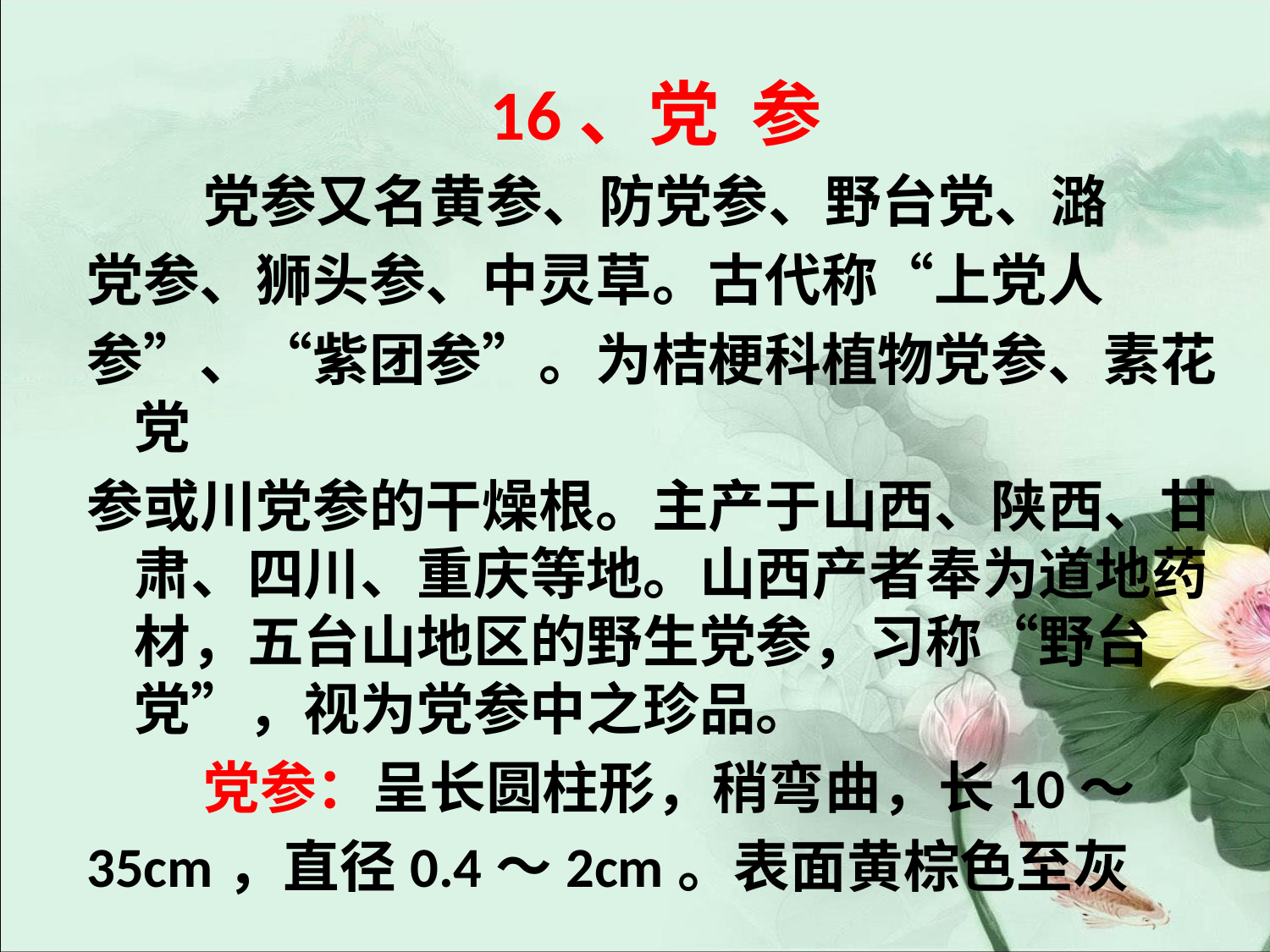

#
16、党  参
        党参又名黄参、防党参、野台党、潞
党参、狮头参、中灵草。古代称“上党人
参”、“紫团参”。为桔梗科植物党参、素花党
参或川党参的干燥根。主产于山西、陕西、甘肃、四川、重庆等地。山西产者奉为道地药材，五台山地区的野生党参，习称“野台党”，视为党参中之珍品。
        党参：呈长圆柱形，稍弯曲，长10～
35cm，直径0.4～2cm。表面黄棕色至灰